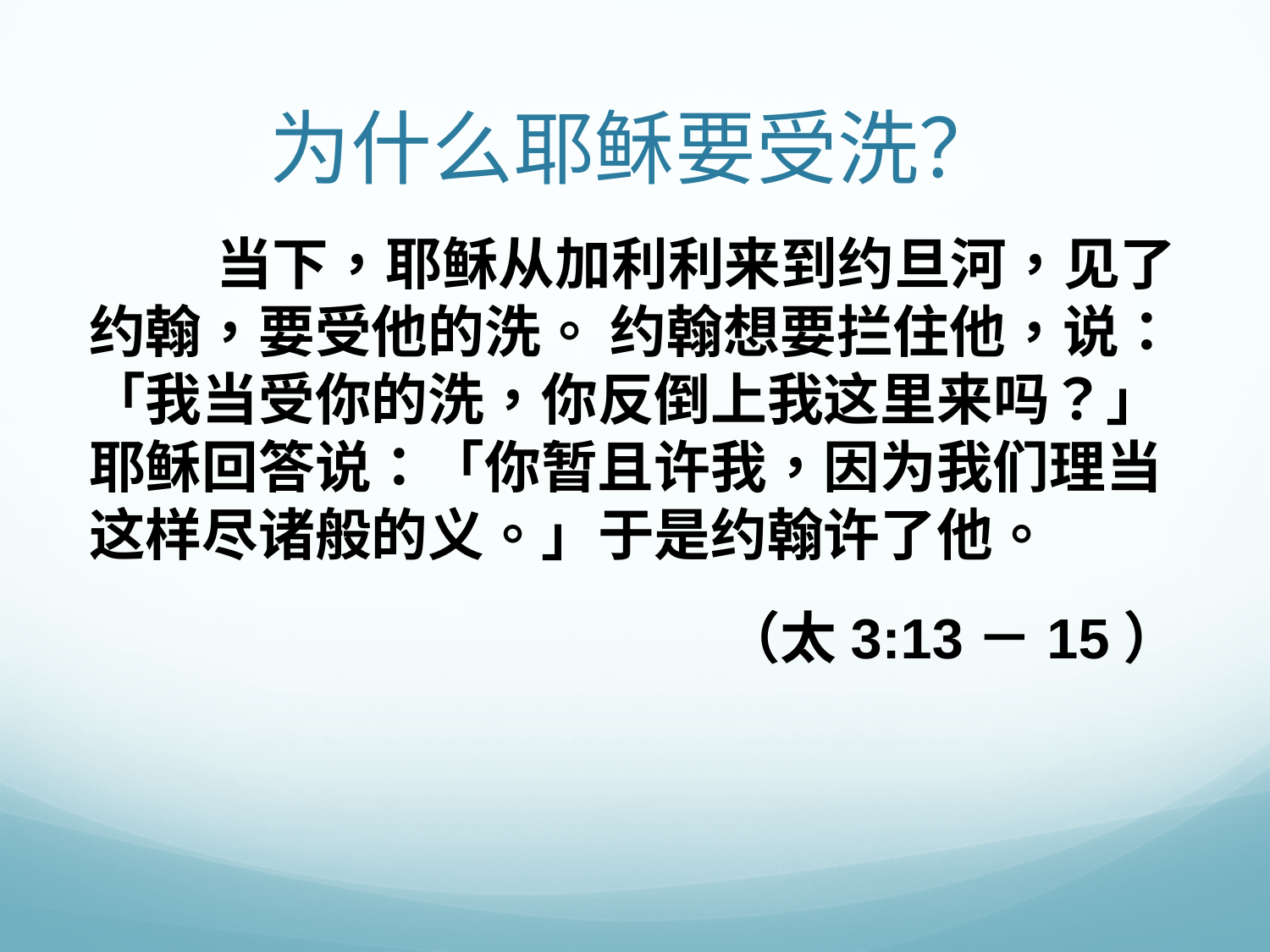

# 为什么耶稣要受洗？
	当下，耶稣从加利利来到约旦河，见了约翰，要受他的洗。 约翰想要拦住他，说：「我当受你的洗，你反倒上我这里来吗？」耶稣回答说：「你暂且许我，因为我们理当这样尽诸般的义。」于是约翰许了他。
					（太3:13－15）